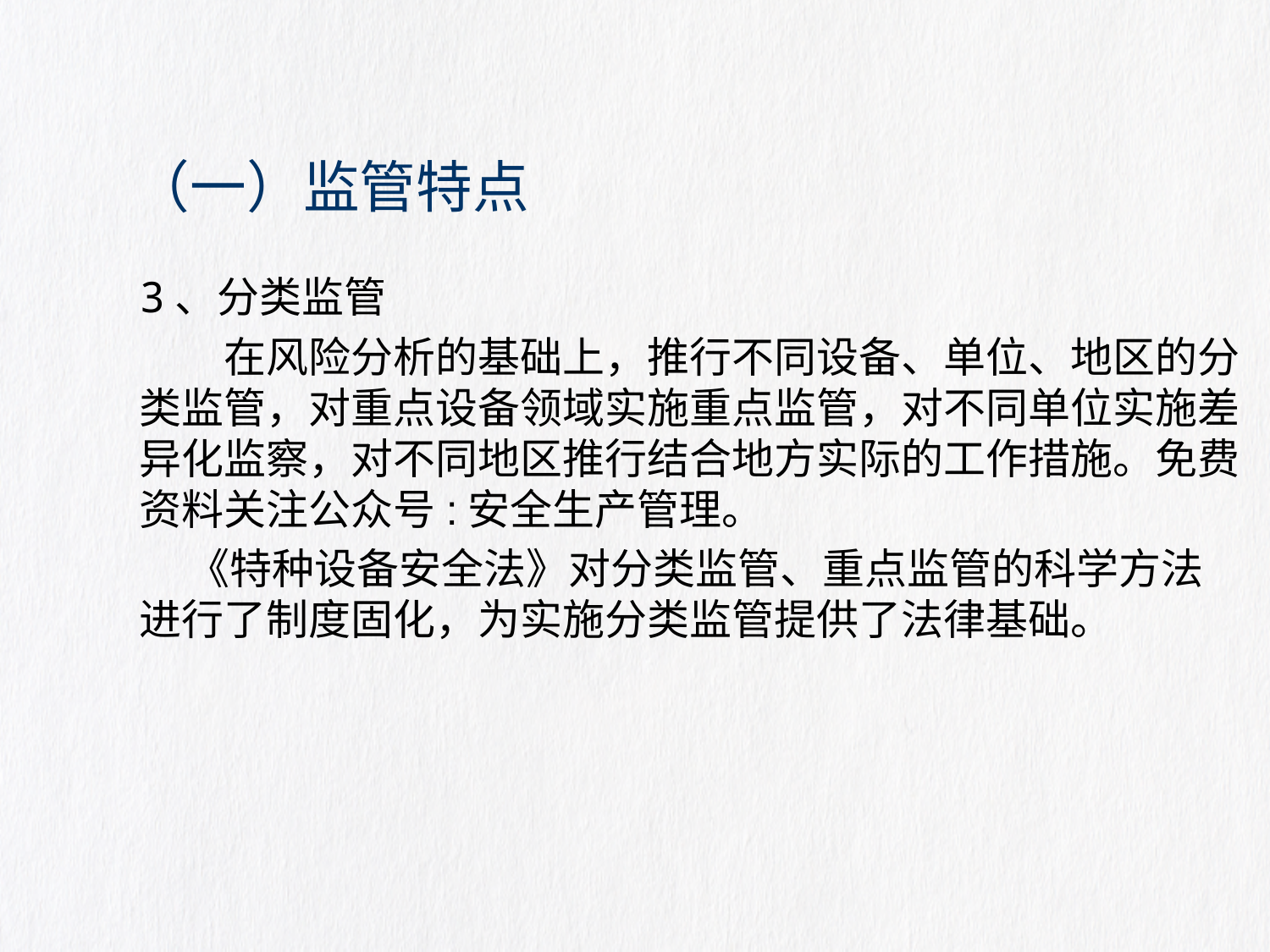

# （一）监管特点
3、分类监管
　　在风险分析的基础上，推行不同设备、单位、地区的分类监管，对重点设备领域实施重点监管，对不同单位实施差异化监察，对不同地区推行结合地方实际的工作措施。免费资料关注公众号:安全生产管理。
    《特种设备安全法》对分类监管、重点监管的科学方法进行了制度固化，为实施分类监管提供了法律基础。
81